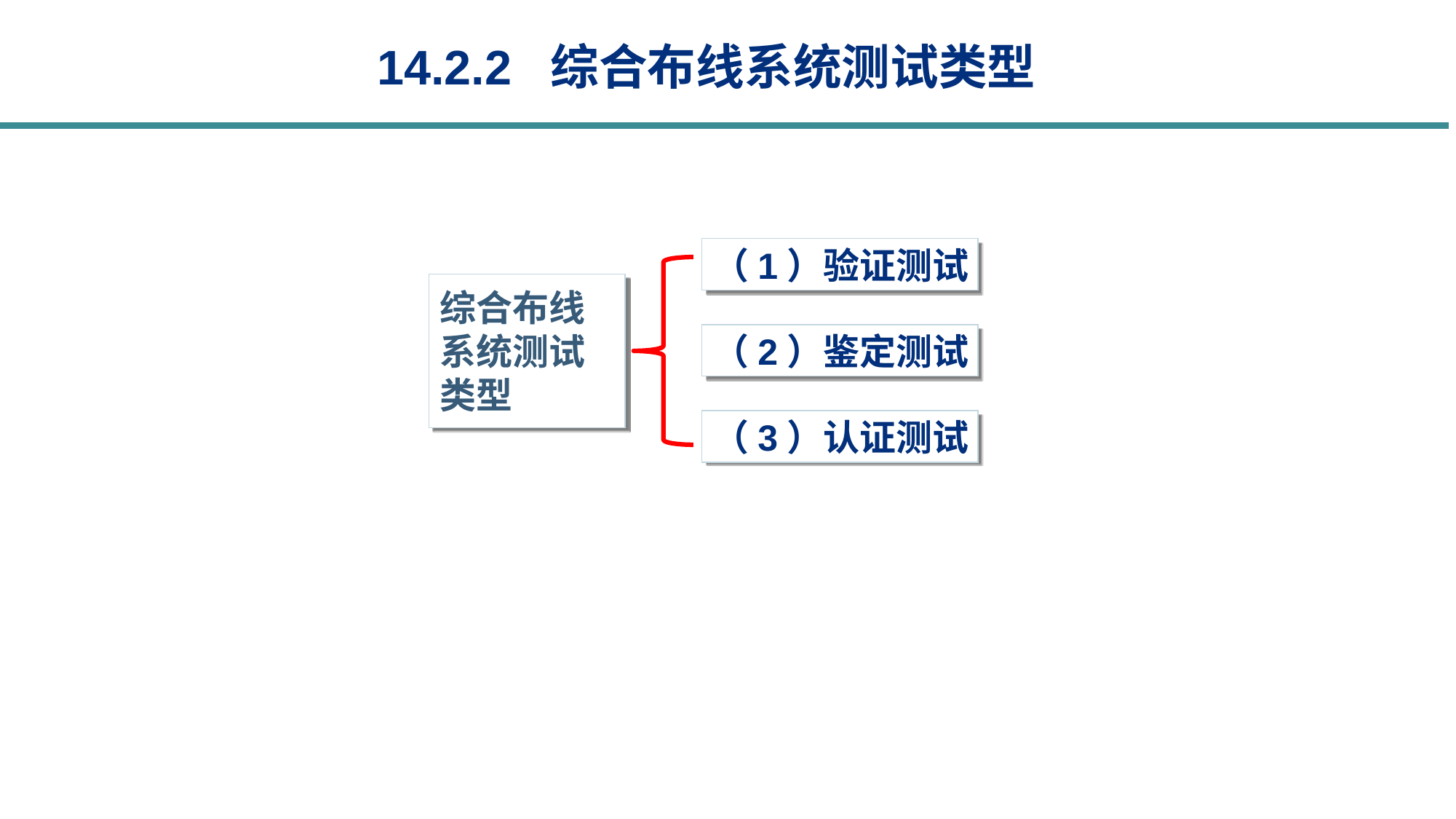

14.2.2  综合布线系统测试类型
（1）验证测试

综合布线系统测试类型
（2）鉴定测试
（3）认证测试